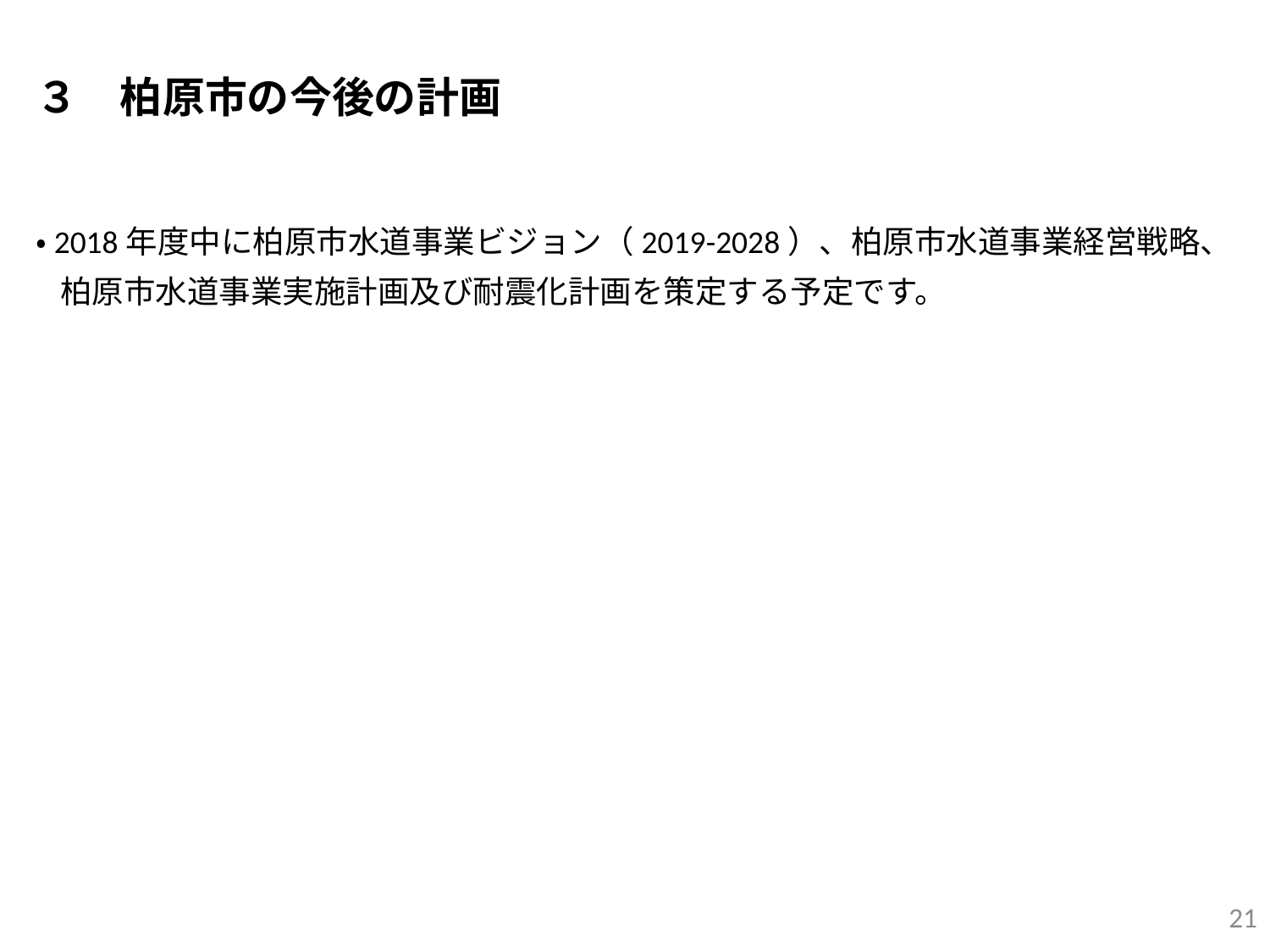

３　柏原市の今後の計画

・2018年度中に柏原市水道事業ビジョン（2019-2028）、柏原市水道事業経営戦略、柏原市水道事業実施計画及び耐震化計画を策定する予定です。

21